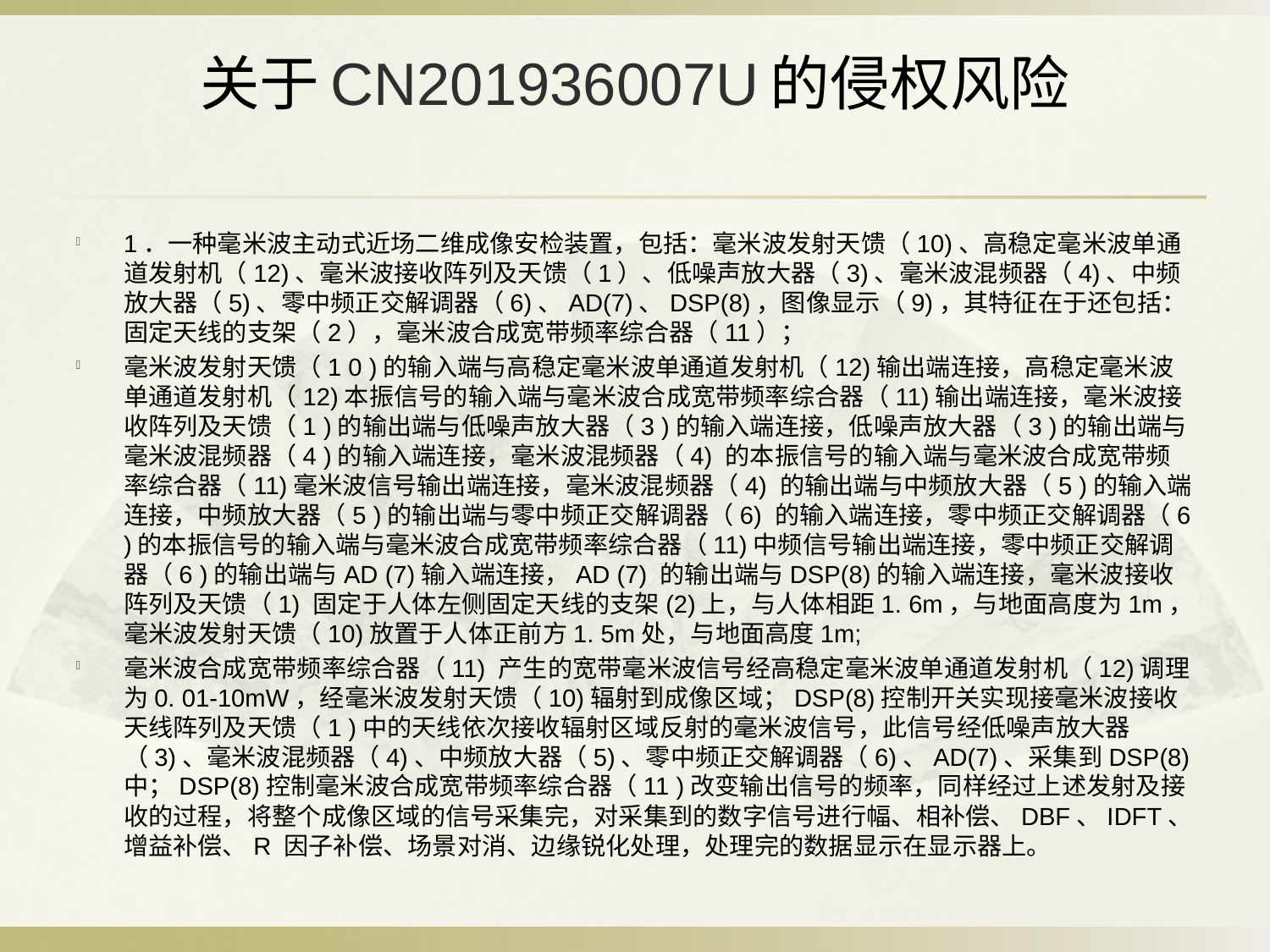

# 关于CN201936007U的侵权风险
1．一种毫米波主动式近场二维成像安检装置，包括：毫米波发射天馈（10)、高稳定毫米波单通道发射机（12)、毫米波接收阵列及天馈（1）、低噪声放大器（3)、毫米波混频器（4)、中频放大器（5)、零中频正交解调器（6)、AD(7)、DSP(8)，图像显示（9)，其特征在于还包括：固定天线的支架（2），毫米波合成宽带频率综合器（11）；
毫米波发射天馈（1 0 )的输入端与高稳定毫米波单通道发射机（12)输出端连接，高稳定毫米波单通道发射机（12)本振信号的输入端与毫米波合成宽带频率综合器（11)输出端连接，毫米波接收阵列及天馈（1 )的输出端与低噪声放大器（3 )的输入端连接，低噪声放大器（3 )的输出端与毫米波混频器（4 )的输入端连接，毫米波混频器（4) 的本振信号的输入端与毫米波合成宽带频率综合器（11)毫米波信号输出端连接，毫米波混频器（4) 的输出端与中频放大器（5 )的输入端连接，中频放大器（5 )的输出端与零中频正交解调器（6) 的输入端连接，零中频正交解调器（6 )的本振信号的输入端与毫米波合成宽带频率综合器（11)中频信号输出端连接，零中频正交解调器（6 )的输出端与AD (7)输入端连接，AD (7) 的输出端与DSP(8)的输入端连接，毫米波接收阵列及天馈（1) 固定于人体左侧固定天线的支架(2)上，与人体相距1. 6m，与地面高度为1m，毫米波发射天馈（10)放置于人体正前方1. 5m处，与地面高度1m;
毫米波合成宽带频率综合器（11) 产生的宽带毫米波信号经高稳定毫米波单通道发射机（12)调理为0. 01-10mW，经毫米波发射天馈（10)辐射到成像区域；DSP(8)控制开关实现接毫米波接收天线阵列及天馈（1 )中的天线依次接收辐射区域反射的毫米波信号，此信号经低噪声放大器（3)、毫米波混频器（4)、中频放大器（5)、零中频正交解调器（6)、AD(7)、采集到DSP(8)中；DSP(8)控制毫米波合成宽带频率综合器（11 )改变输出信号的频率，同样经过上述发射及接收的过程，将整个成像区域的信号采集完，对采集到的数字信号进行幅、相补偿、DBF、IDFT、增益补偿、R 因子补偿、场景对消、边缘锐化处理，处理完的数据显示在显示器上。